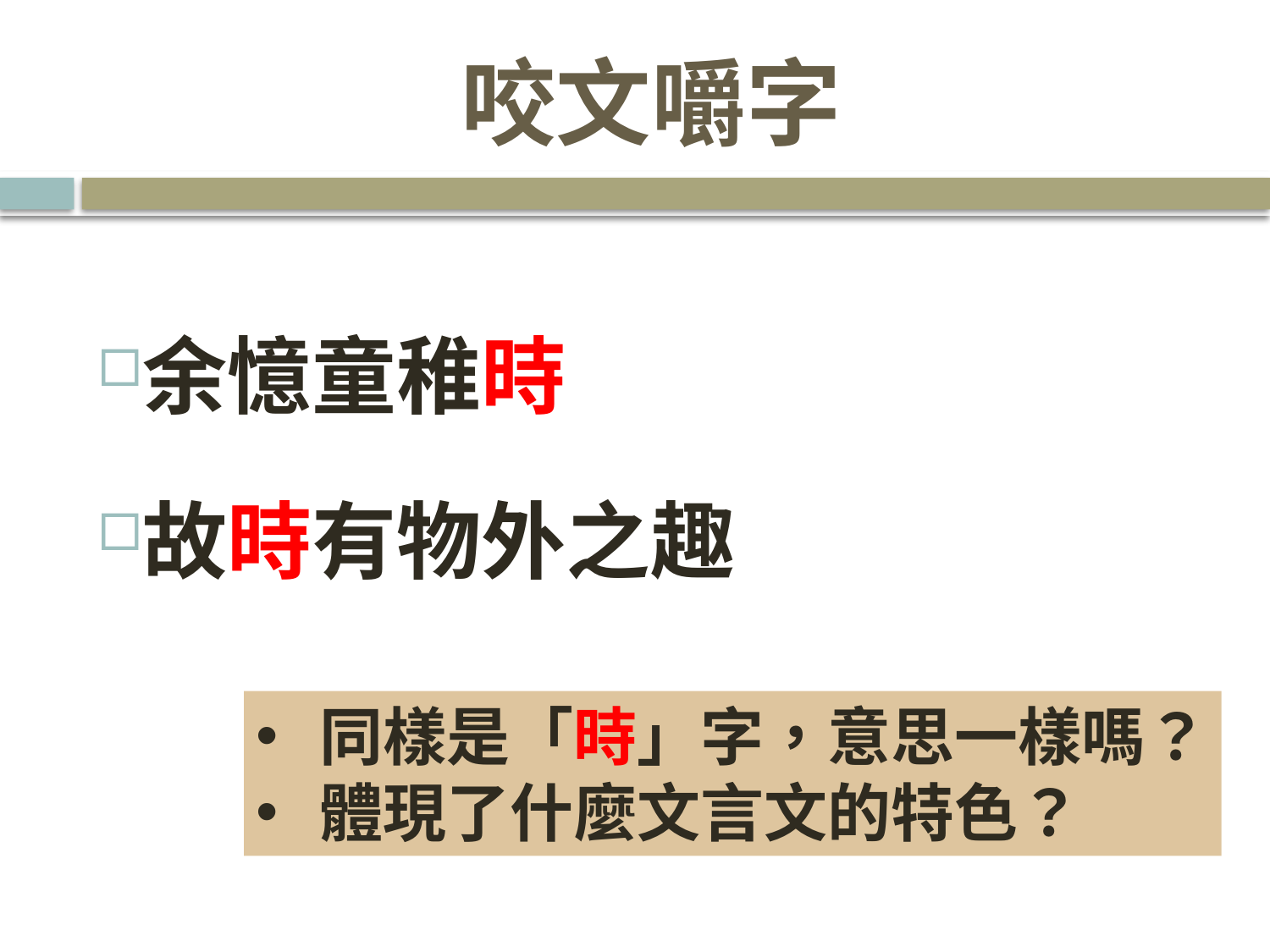

# 咬文嚼字
余憶童稚時
故時有物外之趣
同樣是「時」字，意思一樣嗎？
體現了什麼文言文的特色？